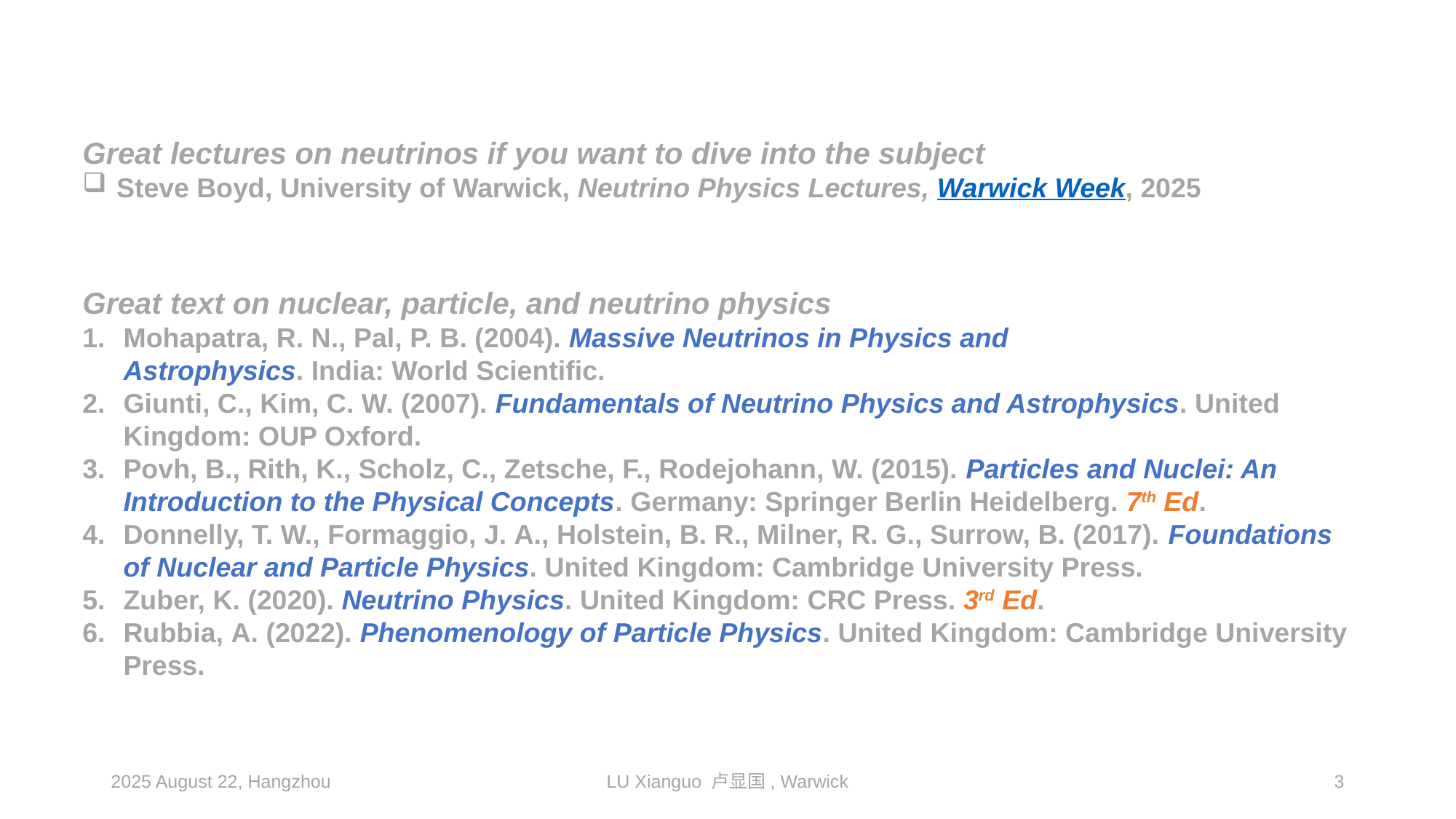

Great lectures on neutrinos if you want to dive into the subject
Steve Boyd, University of Warwick, Neutrino Physics Lectures, Warwick Week, 2025
Great text on nuclear, particle, and neutrino physics
Mohapatra, R. N., Pal, P. B. (2004). Massive Neutrinos in Physics and Astrophysics. India: World Scientific.
Giunti, C., Kim, C. W. (2007). Fundamentals of Neutrino Physics and Astrophysics. United Kingdom: OUP Oxford.
Povh, B., Rith, K., Scholz, C., Zetsche, F., Rodejohann, W. (2015). Particles and Nuclei: An Introduction to the Physical Concepts. Germany: Springer Berlin Heidelberg. 7th Ed.
Donnelly, T. W., Formaggio, J. A., Holstein, B. R., Milner, R. G., Surrow, B. (2017). Foundations of Nuclear and Particle Physics. United Kingdom: Cambridge University Press.
Zuber, K. (2020). Neutrino Physics. United Kingdom: CRC Press. 3rd Ed.
Rubbia, A. (2022). Phenomenology of Particle Physics. United Kingdom: Cambridge University Press.
2025 August 22, Hangzhou
LU Xianguo 卢显国, Warwick
3